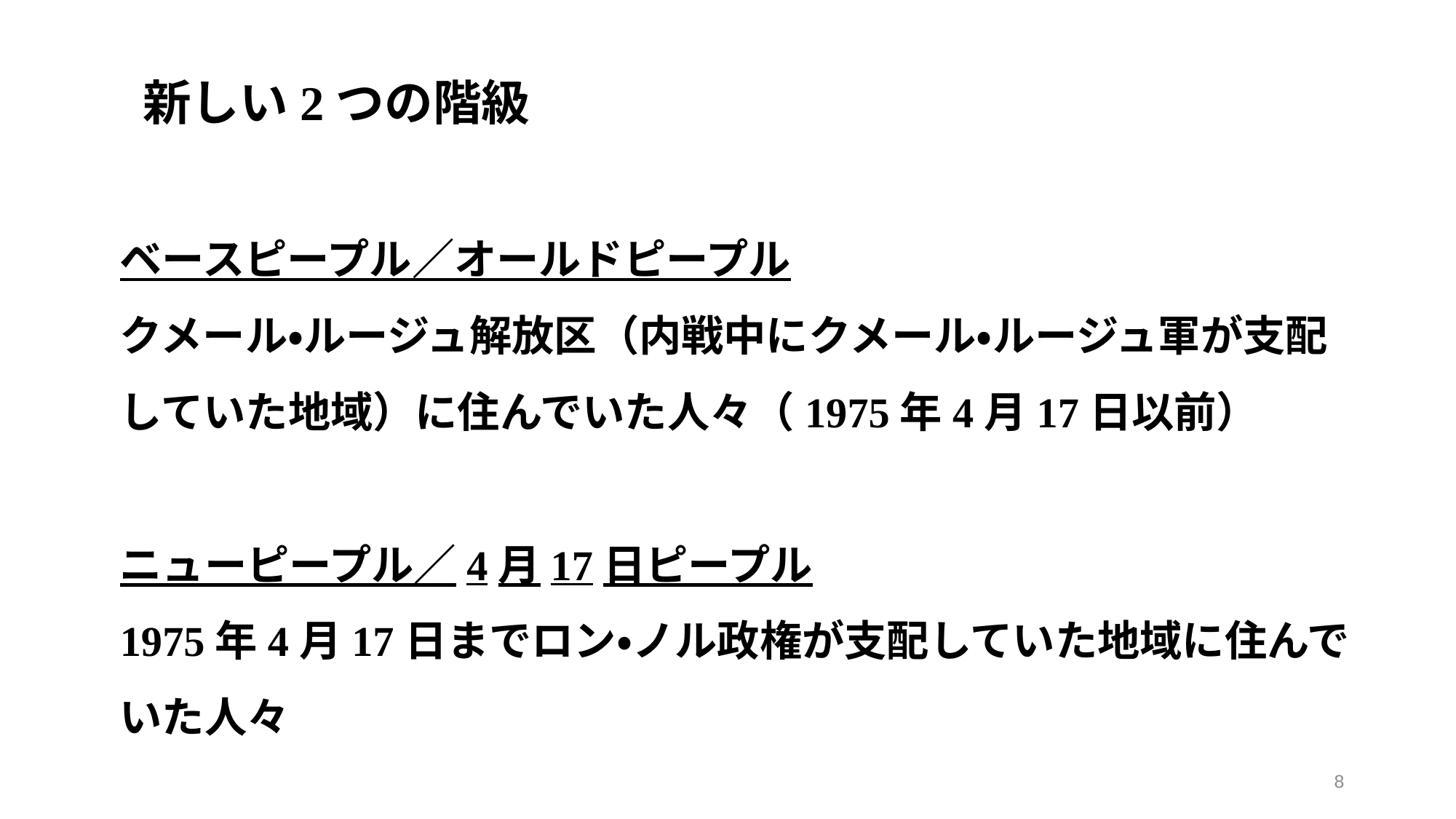

新しい2つの階級

ベースピープル／オールドピープル
クメール・ルージュ解放区（内戦中にクメール・ルージュ軍が支配していた地域）に住んでいた人々（1975年4月17日以前）

ニューピープル／4月17日ピープル
1975年4月17日までロン・ノル政権が支配していた地域に住んでいた人々
8